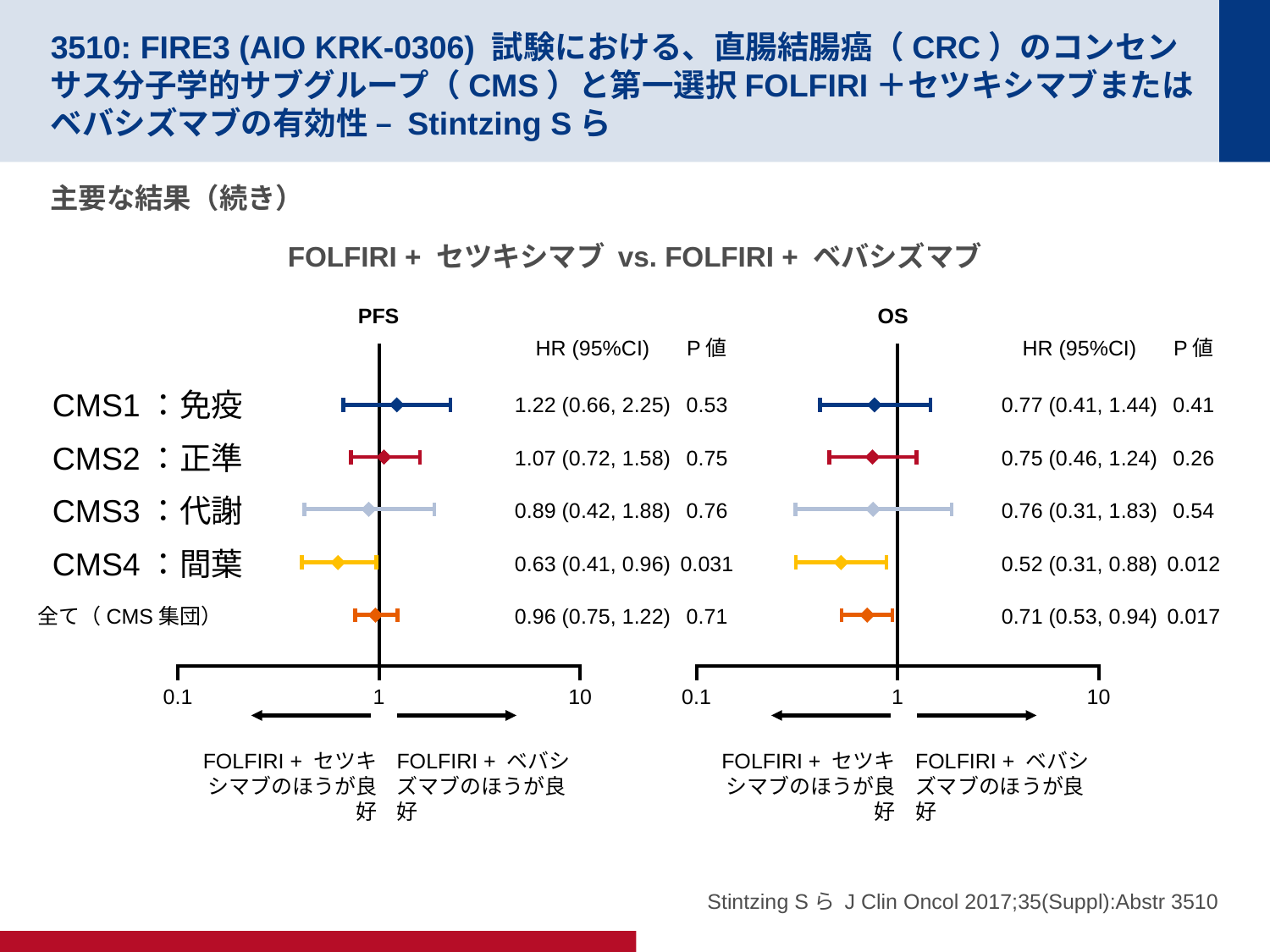

# 3510: FIRE3 (AIO KRK-0306) 試験における、直腸結腸癌（CRC）のコンセンサス分子学的サブグループ（CMS）と第一選択FOLFIRI＋セツキシマブまたはベバシズマブの有効性 – Stintzing Sら
主要な結果（続き）
FOLFIRI + セツキシマブ vs. FOLFIRI + ベバシズマブ
PFS
OS
P値
P値
HR (95%CI)
HR (95%CI)
CMS1：免疫
1.22 (0.66, 2.25)
0.53
0.77 (0.41, 1.44)
0.41

CMS2：正準
1.07 (0.72, 1.58)
0.75
0.75 (0.46, 1.24)
0.26

CMS3：代謝
0.89 (0.42, 1.88)
0.76
0.76 (0.31, 1.83)
0.54

CMS4：間葉
0.63 (0.41, 0.96)
0.031
0.52 (0.31, 0.88)
0.012

全て（CMS集団）
0.96 (0.75, 1.22)
0.71
0.71 (0.53, 0.94)
0.017

0.1
1
10
0.1
1
10
FOLFIRI + セツキシマブのほうが良好
FOLFIRI + ベバシズマブのほうが良好
FOLFIRI + セツキシマブのほうが良好
FOLFIRI + ベバシズマブのほうが良好
Stintzing Sら J Clin Oncol 2017;35(Suppl):Abstr 3510